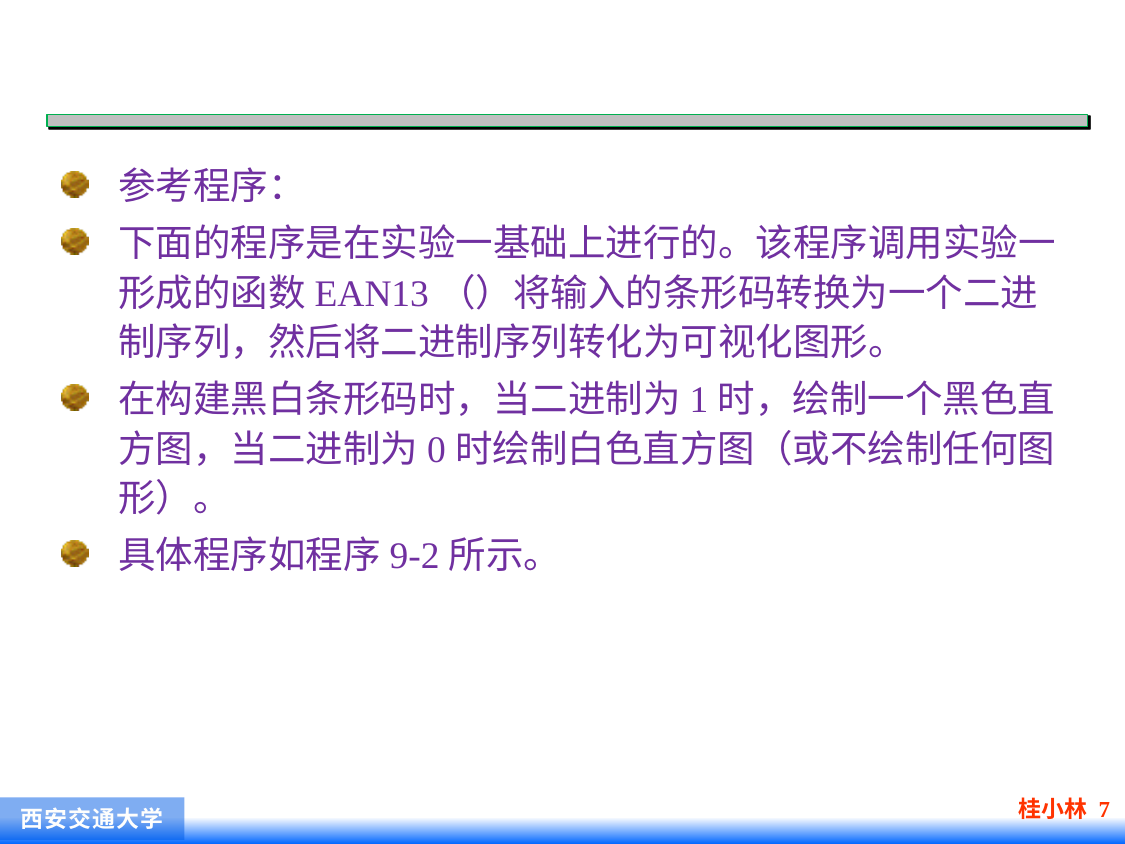

#
参考程序：
下面的程序是在实验一基础上进行的。该程序调用实验一形成的函数EAN13（）将输入的条形码转换为一个二进制序列，然后将二进制序列转化为可视化图形。
在构建黑白条形码时，当二进制为1时，绘制一个黑色直方图，当二进制为0时绘制白色直方图（或不绘制任何图形）。
具体程序如程序9-2所示。
桂小林 7